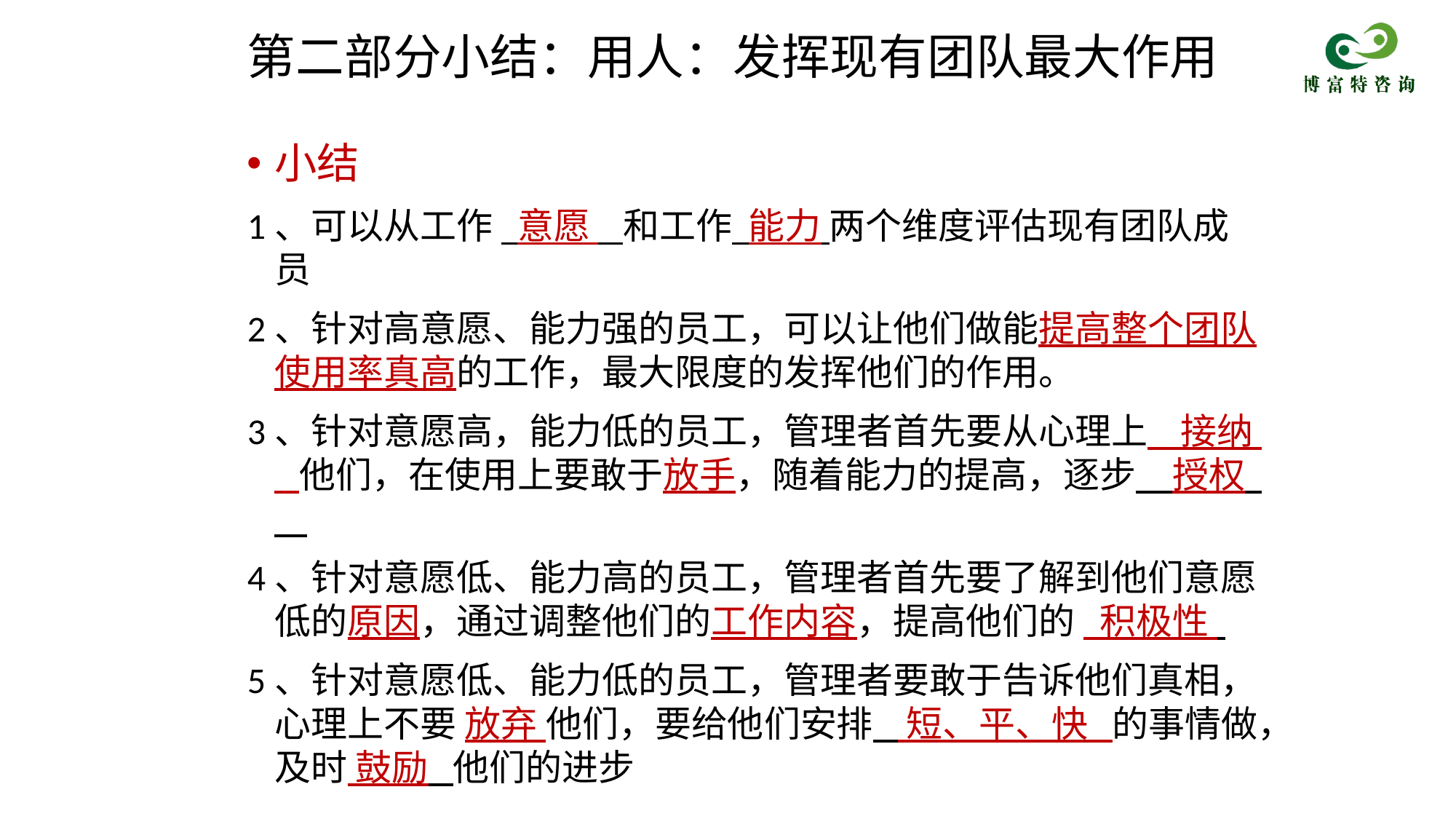

# 第二部分小结：用人：发挥现有团队最大作用
小结
1、可以从工作   意愿    和工作  能力 两个维度评估现有团队成员
2、针对高意愿、能力强的员工，可以让他们做能提高整个团队使用率真高的工作，最大限度的发挥他们的作用。
3、针对意愿高，能力低的员工，管理者首先要从心理上    接纳     他们，在使用上要敢于放手，随着能力的提高，逐步　授权
4、针对意愿低、能力高的员工，管理者首先要了解到他们意愿低的原因，通过调整他们的工作内容，提高他们的   积极性
5、针对意愿低、能力低的员工，管理者要敢于告诉他们真相，心理上不要 放弃 他们，要给他们安排    短、平、快   的事情做，及时 鼓励   他们的进步